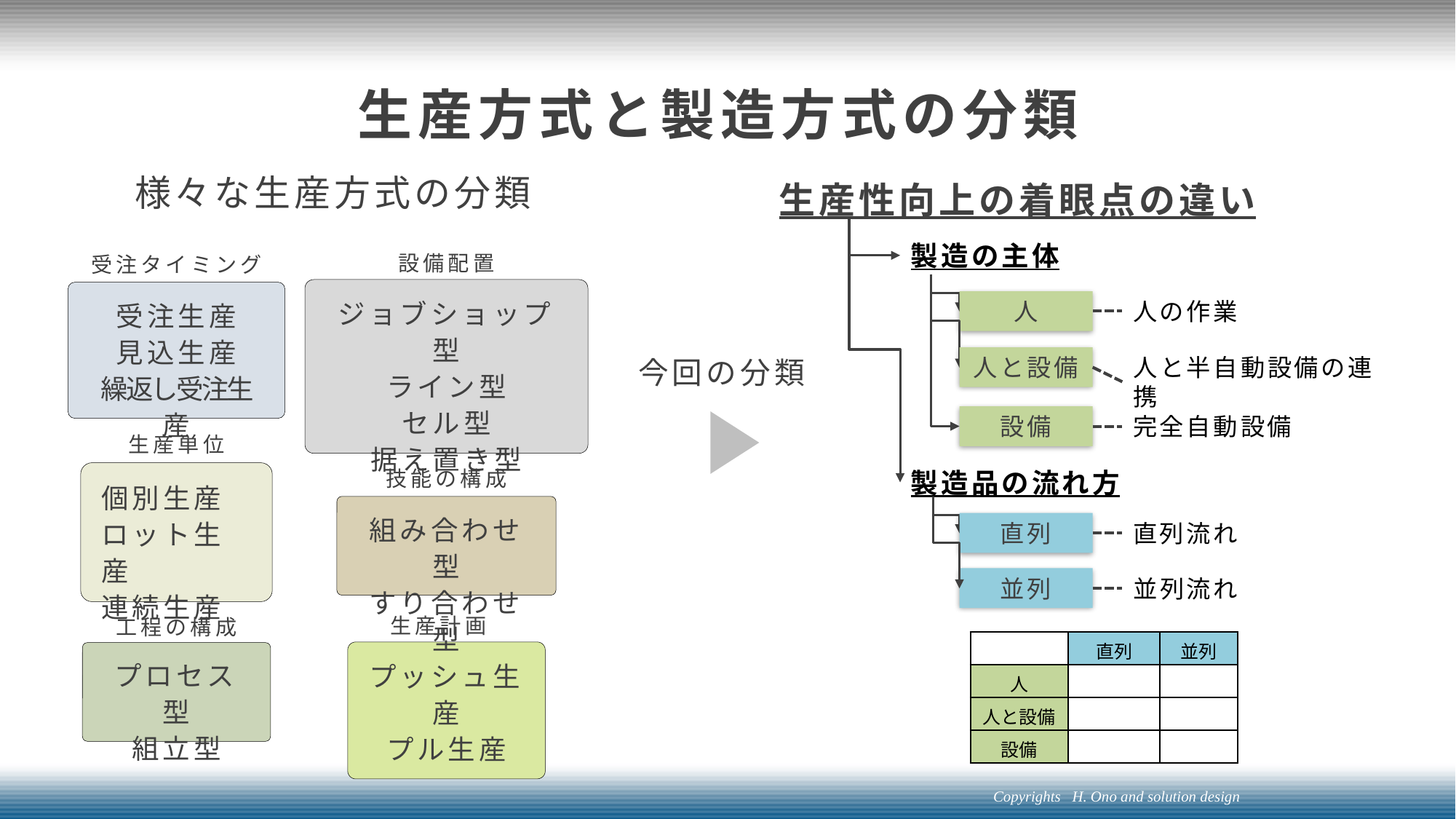

# 生産方式と製造方式の分類
様々な生産方式の分類
生産性向上の着眼点の違い

製造の主体

製造品の流れ方

設備配置
ジョブショップ型
ライン型
セル型
据え置き型
受注タイミング
受注生産
見込生産
繰返し受注生産
人
人の作業
人と設備
人と半自動設備の連携
設備
完全自動設備
今回の分類

生産単位
個別生産
ロット生産
連続生産
技能の構成
組み合わせ型
すり合わせ型
生産計画
プッシュ生産
プル生産
工程の構成
プロセス型
組立型
直列
直列流れ
並列
並列流れ
|  | 直列 | 並列 |
| --- | --- | --- |
| 人 |  |  |
| 人と設備 |  |  |
| 設備 |  |  |